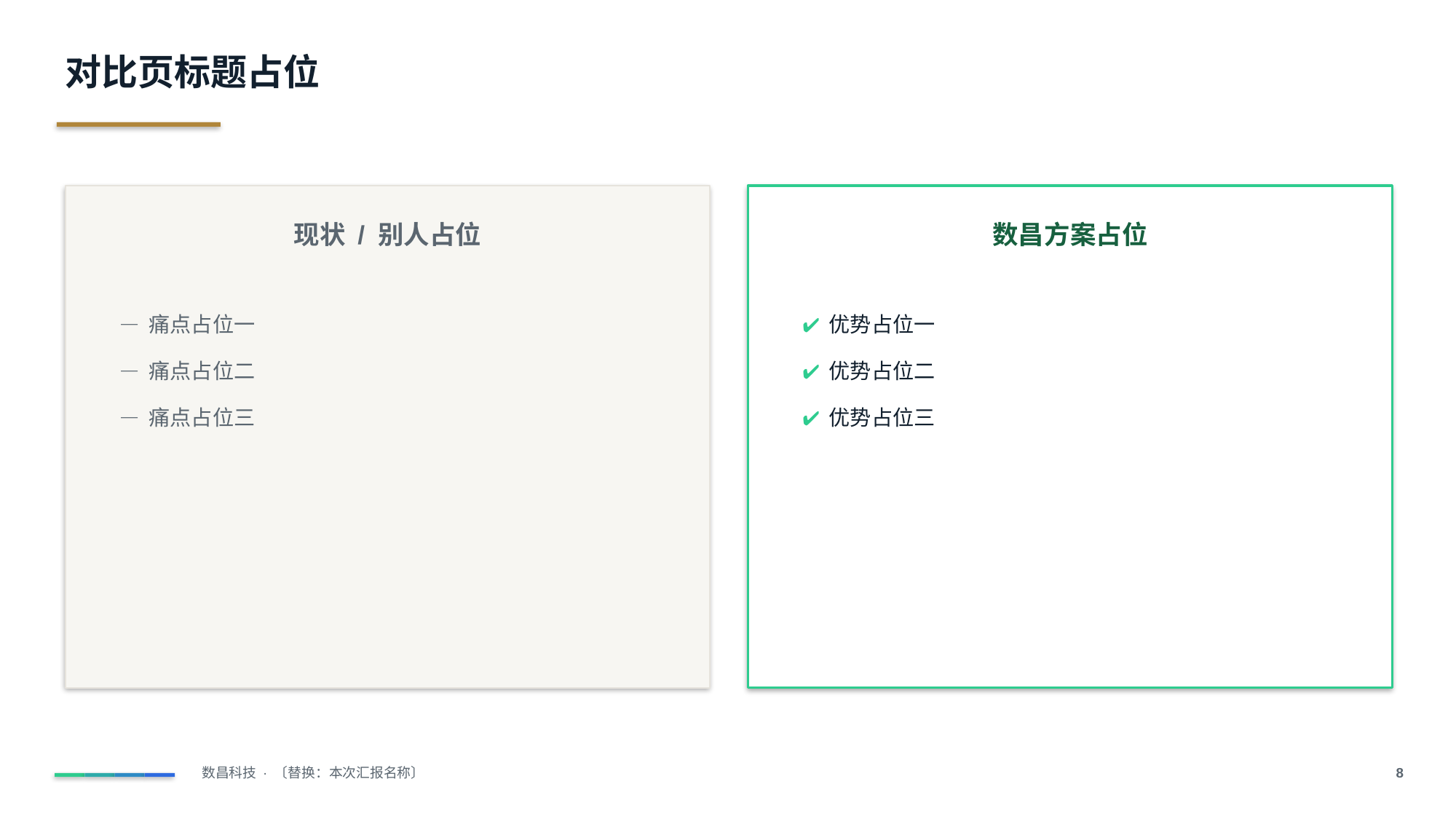

对比页标题占位

现状 / 别人占位
数昌方案占位
— 痛点占位一
— 痛点占位二
— 痛点占位三
✔ 优势占位一
✔ 优势占位二
✔ 优势占位三
数昌科技 · 〔替换：本次汇报名称〕
8